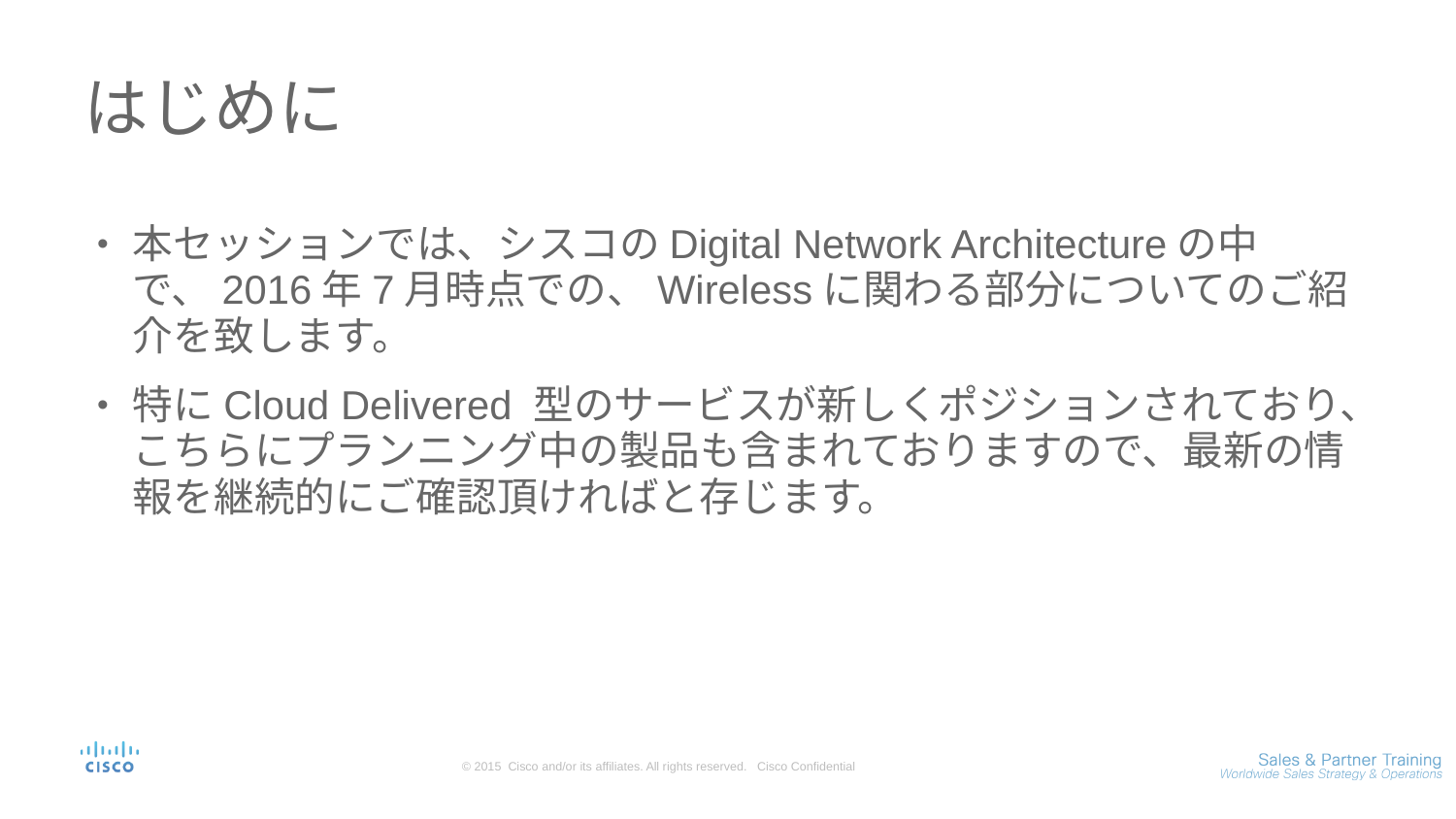

# はじめに
本セッションでは、シスコのDigital Network Architectureの中で、2016年7月時点での、Wirelessに関わる部分についてのご紹介を致します。
特にCloud Delivered 型のサービスが新しくポジションされており、こちらにプランニング中の製品も含まれておりますので、最新の情報を継続的にご確認頂ければと存じます。